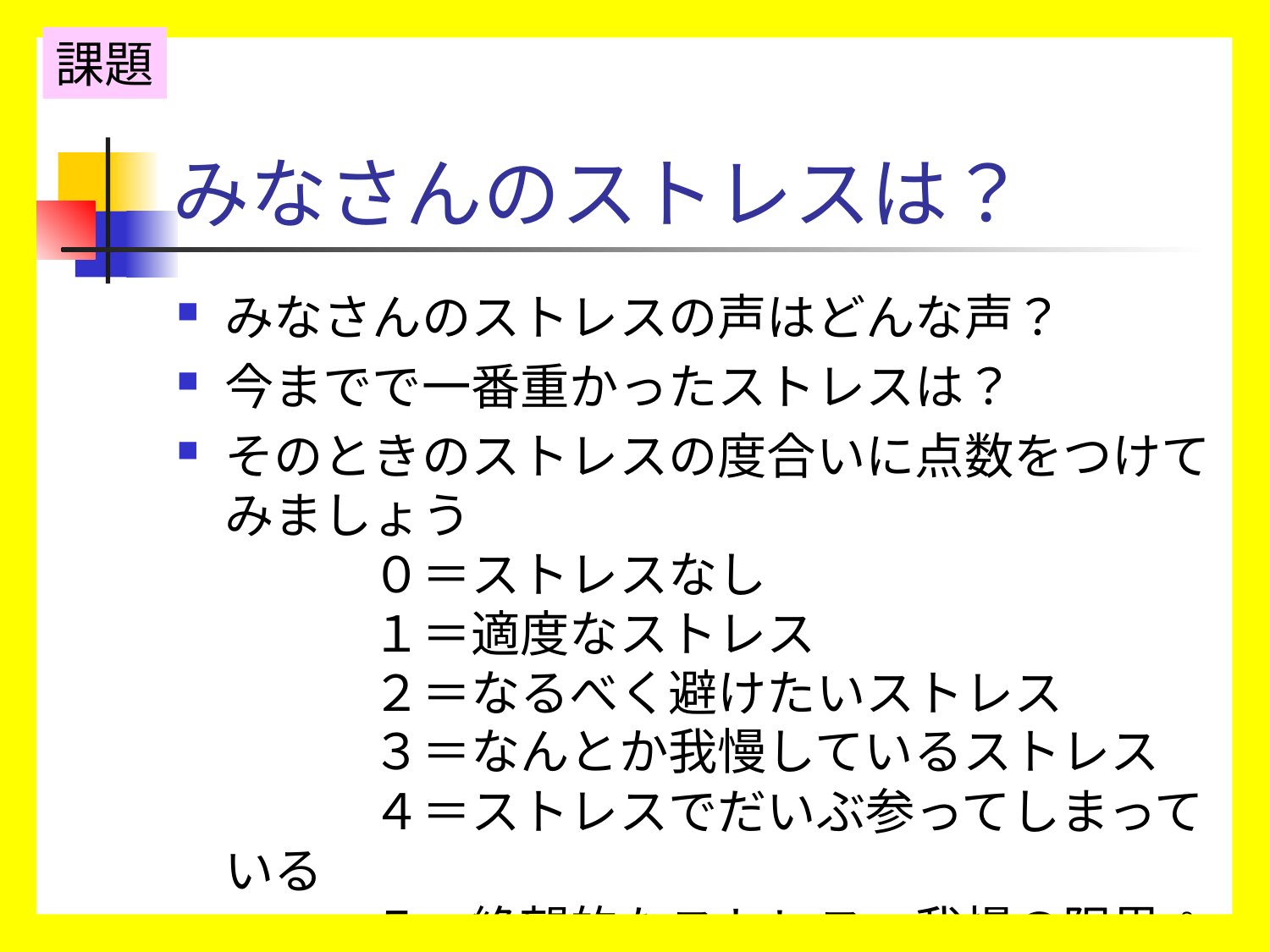

課題
# みなさんのストレスは？
みなさんのストレスの声はどんな声？
今までで一番重かったストレスは？
そのときのストレスの度合いに点数をつけてみましょう
　　　０＝ストレスなし
　　　１＝適度なストレス
　　　２＝なるべく避けたいストレス
　　　３＝なんとか我慢しているストレス
　　　４＝ストレスでだいぶ参ってしまっている
　　　５＝絶望的なストレス、我慢の限界

8